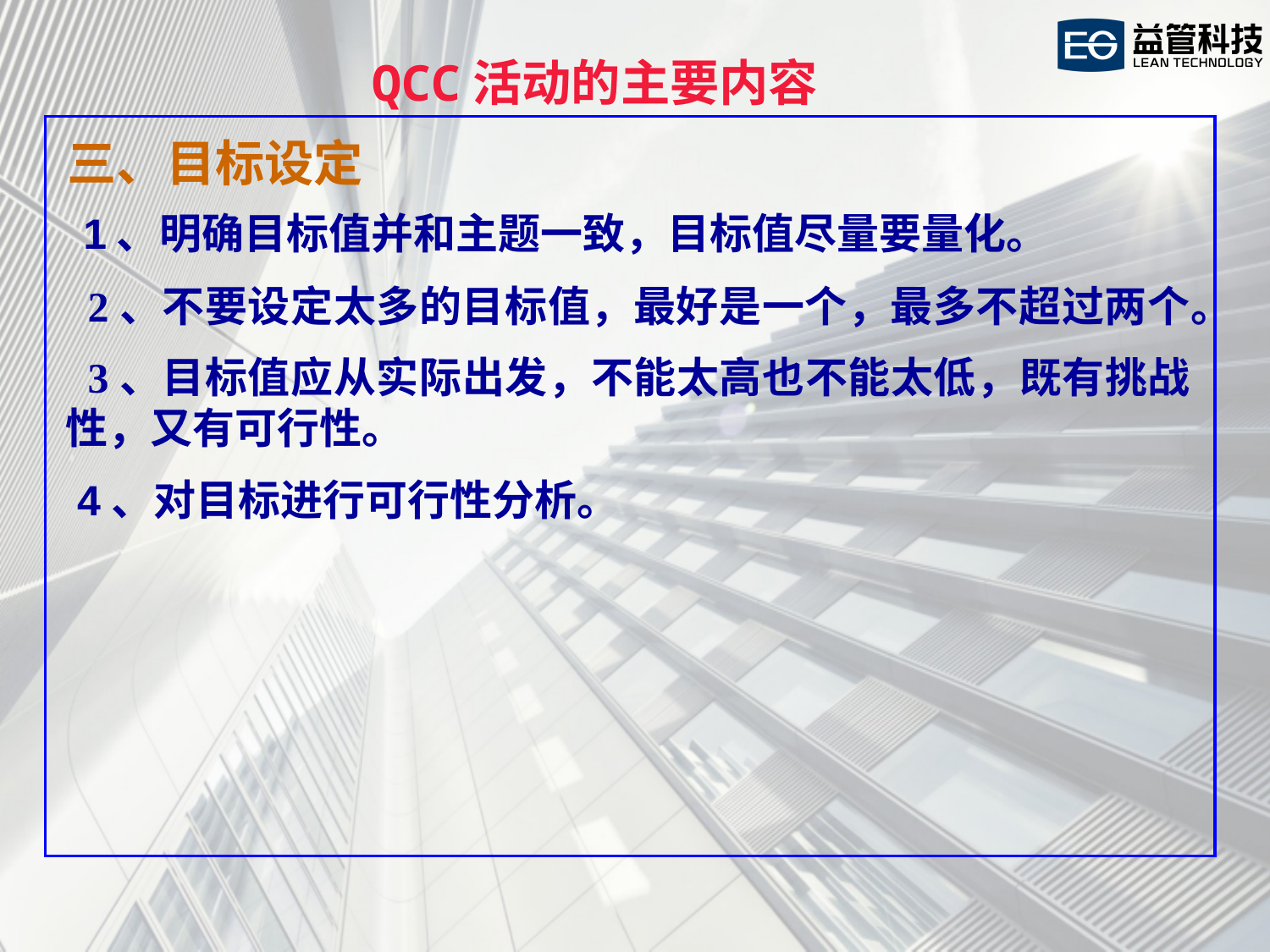

QCC活动的主要内容

三、目标设定
  1、明确目标值并和主题一致，目标值尽量要量化。
  2、不要设定太多的目标值，最好是一个，最多不超过两个。
  3、目标值应从实际出发，不能太高也不能太低，既有挑战性，又有可行性。
 4、对目标进行可行性分析。